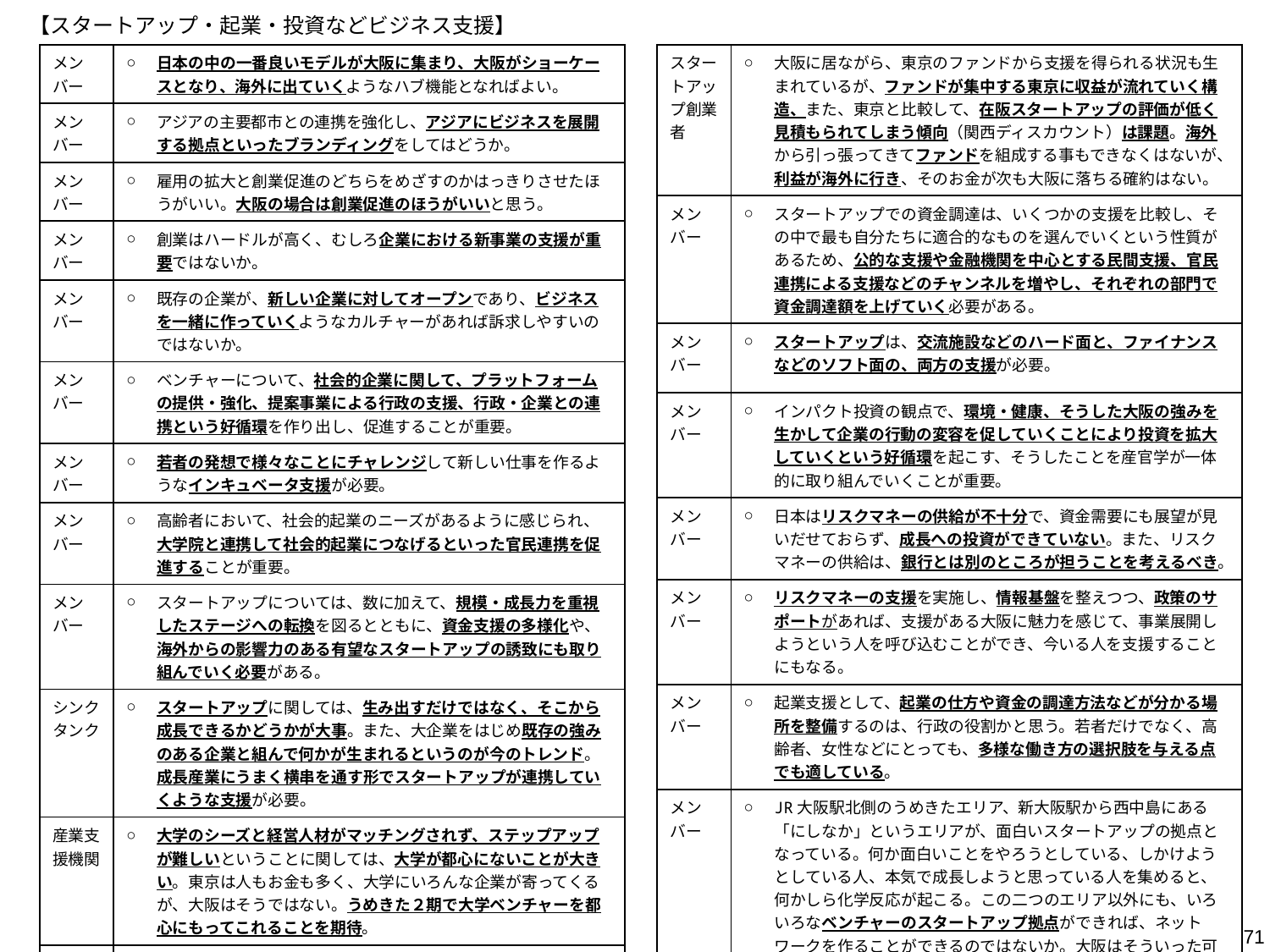

【スタートアップ・起業・投資などビジネス支援】
| メンバー | ○ | 日本の中の一番良いモデルが大阪に集まり、大阪がショーケースとなり、海外に出ていくようなハブ機能となればよい。 |
| --- | --- | --- |
| メンバー | ○ | アジアの主要都市との連携を強化し、アジアにビジネスを展開する拠点といったブランディングをしてはどうか。 |
| メンバー | ○ | 雇用の拡大と創業促進のどちらをめざすのかはっきりさせたほうがいい。大阪の場合は創業促進のほうがいいと思う。 |
| メンバー | ○ | 創業はハードルが高く、むしろ企業における新事業の支援が重要ではないか。 |
| メンバー | ○ | 既存の企業が、新しい企業に対してオープンであり、ビジネスを一緒に作っていくようなカルチャーがあれば訴求しやすいのではないか。 |
| メンバー | ○ | ベンチャーについて、社会的企業に関して、プラットフォームの提供・強化、提案事業による行政の支援、行政・企業との連携という好循環を作り出し、促進することが重要。 |
| メンバー | ○ | 若者の発想で様々なことにチャレンジして新しい仕事を作るようなインキュベータ支援が必要。 |
| メンバー | ○ | 高齢者において、社会的起業のニーズがあるように感じられ、大学院と連携して社会的起業につなげるといった官民連携を促進することが重要。 |
| メンバー | ○ | スタートアップについては、数に加えて、規模・成長力を重視したステージへの転換を図るとともに、資金支援の多様化や、海外からの影響力のある有望なスタートアップの誘致にも取り組んでいく必要がある。 |
| シンクタンク | ○ | スタートアップに関しては、生み出すだけではなく、そこから成長できるかどうかが大事。また、大企業をはじめ既存の強みのある企業と組んで何かが生まれるというのが今のトレンド。成長産業にうまく横串を通す形でスタートアップが連携していくような支援が必要。 |
| 産業支援機関 | ○ | 大学のシーズと経営人材がマッチングされず、ステップアップが難しいということに関しては、大学が都心にないことが大きい。東京は人もお金も多く、大学にいろんな企業が寄ってくるが、大阪はそうではない。うめきた２期で大学ベンチャーを都心にもってこれることを期待。 |
| 産業支援機関 | ○ | 大学の研究者がベンチャーの経営を担っても上場までしかめざさない。逆にスタートアップから大きくしようとする研究者は東京と組む。経営者になりえるような人が少なく、関西は大学発ベンチャーまでとなっている。 |
| スタートアップ創業者 | ○ | 大阪に居ながら、東京のファンドから支援を得られる状況も生まれているが、ファンドが集中する東京に収益が流れていく構造、また、東京と比較して、在阪スタートアップの評価が低く見積もられてしまう傾向（関西ディスカウント）は課題。海外から引っ張ってきてファンドを組成する事もできなくはないが、利益が海外に行き、そのお金が次も大阪に落ちる確約はない。 |
| --- | --- | --- |
| メンバー | ○ | スタートアップでの資金調達は、いくつかの支援を比較し、その中で最も自分たちに適合的なものを選んでいくという性質があるため、公的な支援や金融機関を中心とする民間支援、官民連携による支援などのチャンネルを増やし、それぞれの部門で資金調達額を上げていく必要がある。 |
| メンバー | ○ | スタートアップは、交流施設などのハード面と、ファイナンスなどのソフト面の、両方の支援が必要。 |
| メンバー | ○ | インパクト投資の観点で、環境・健康、そうした大阪の強みを生かして企業の行動の変容を促していくことにより投資を拡大していくという好循環を起こす、そうしたことを産官学が一体的に取り組んでいくことが重要。 |
| メンバー | ○ | 日本はリスクマネーの供給が不十分で、資金需要にも展望が見いだせておらず、成長への投資ができていない。また、リスクマネーの供給は、銀行とは別のところが担うことを考えるべき。 |
| メンバー | ○ | リスクマネーの支援を実施し、情報基盤を整えつつ、政策のサポートがあれば、支援がある大阪に魅力を感じて、事業展開しようという人を呼び込むことができ、今いる人を支援することにもなる。 |
| メンバー | ○ | 起業支援として、起業の仕方や資金の調達方法などが分かる場所を整備するのは、行政の役割かと思う。若者だけでなく、高齢者、女性などにとっても、多様な働き方の選択肢を与える点でも適している。 |
| メンバー | ○ | JR大阪駅北側のうめきたエリア、新大阪駅から西中島にある「にしなか」というエリアが、面白いスタートアップの拠点となっている。何か面白いことをやろうとしている、しかけようとしている人、本気で成長しようと思っている人を集めると、何かしら化学反応が起こる。この二つのエリア以外にも、いろいろなベンチャーのスタートアップ拠点ができれば、ネットワークを作ることができるのではないか。大阪はそういった可能性も秘めた都市。 |
| 企業関係者 | ○ | 大阪の可能性は、大阪らしいところで伸ばすべき。東京のようなメガをめざすのではなく、数十万規模の都市が数多くある大阪では、それぞれの地域で投資対象となりうる事例を数多く生み出していくというスタイルが良いのではないか。 |
71